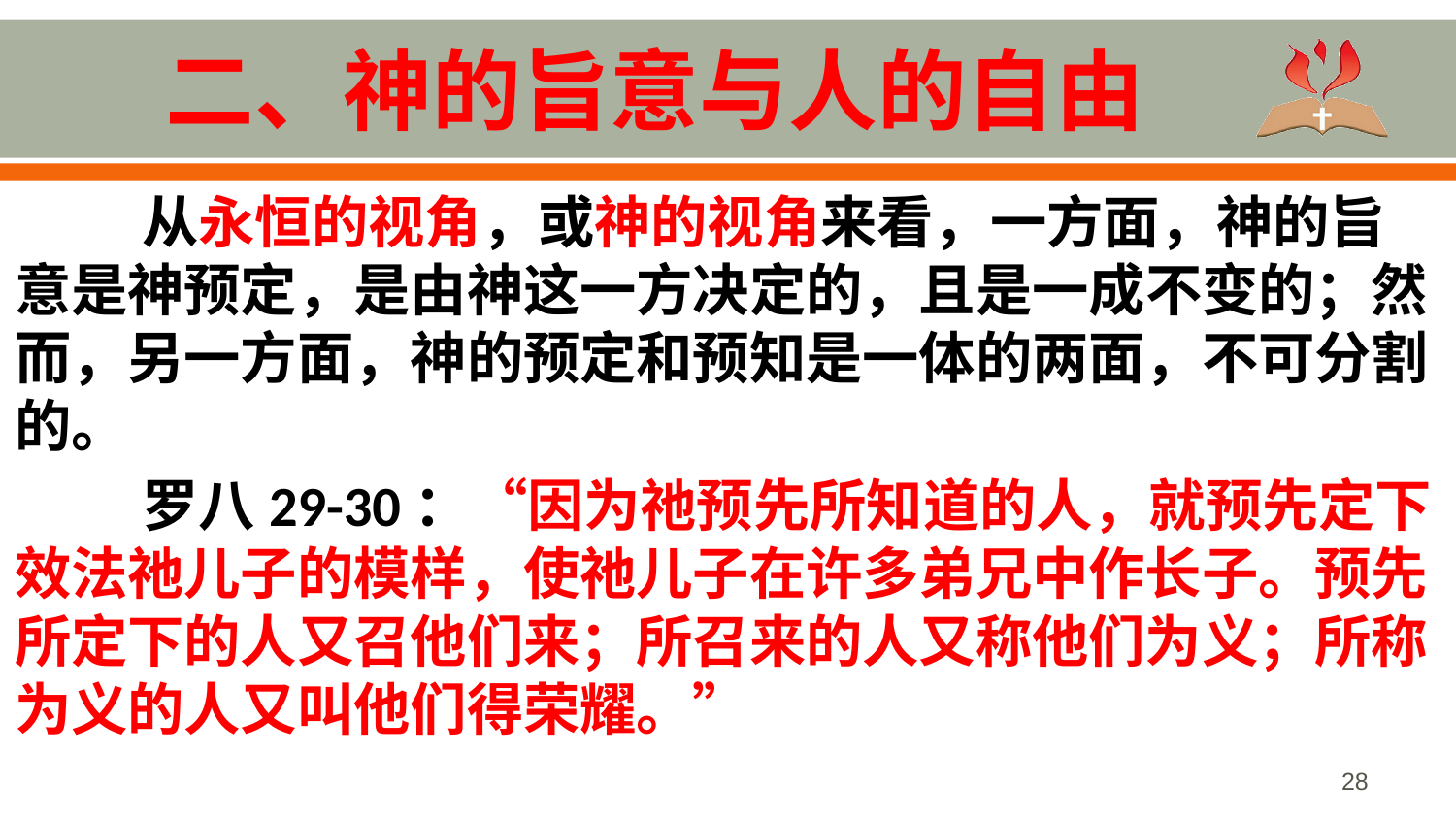

# 二、神的旨意与人的自由
从永恒的视角，或神的视角来看，一方面，神的旨意是神预定，是由神这一方决定的，且是一成不变的；然而，另一方面，神的预定和预知是一体的两面，不可分割的。
罗八29-30：“因为祂预先所知道的人，就预先定下效法祂儿子的模样，使祂儿子在许多弟兄中作长子。预先所定下的人又召他们来；所召来的人又称他们为义；所称为义的人又叫他们得荣耀。”
28